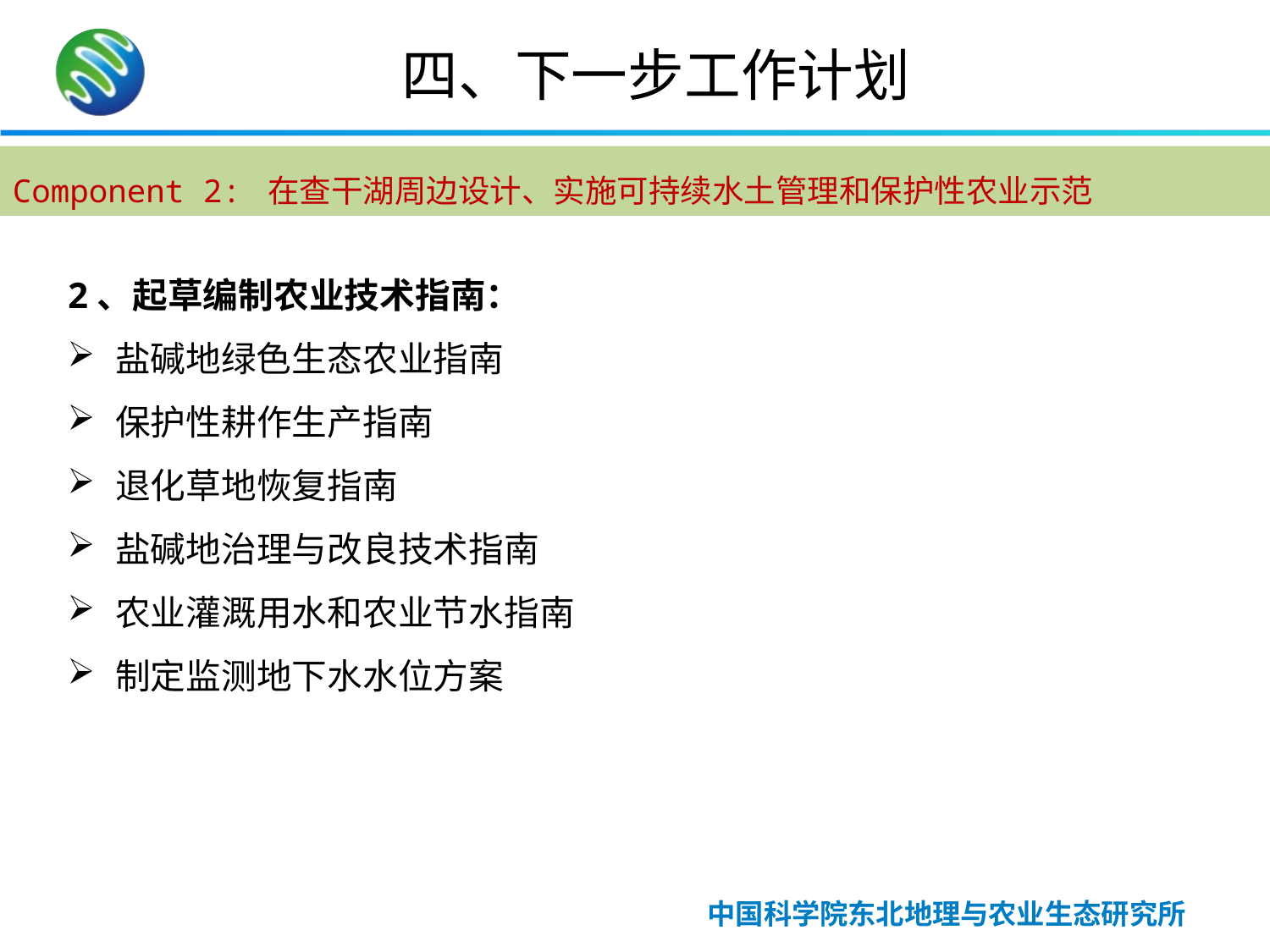

四、下一步工作计划
Component 2: 在查干湖周边设计、实施可持续水土管理和保护性农业示范
2、起草编制农业技术指南：
盐碱地绿色生态农业指南
保护性耕作生产指南
退化草地恢复指南
盐碱地治理与改良技术指南
农业灌溉用水和农业节水指南
制定监测地下水水位方案